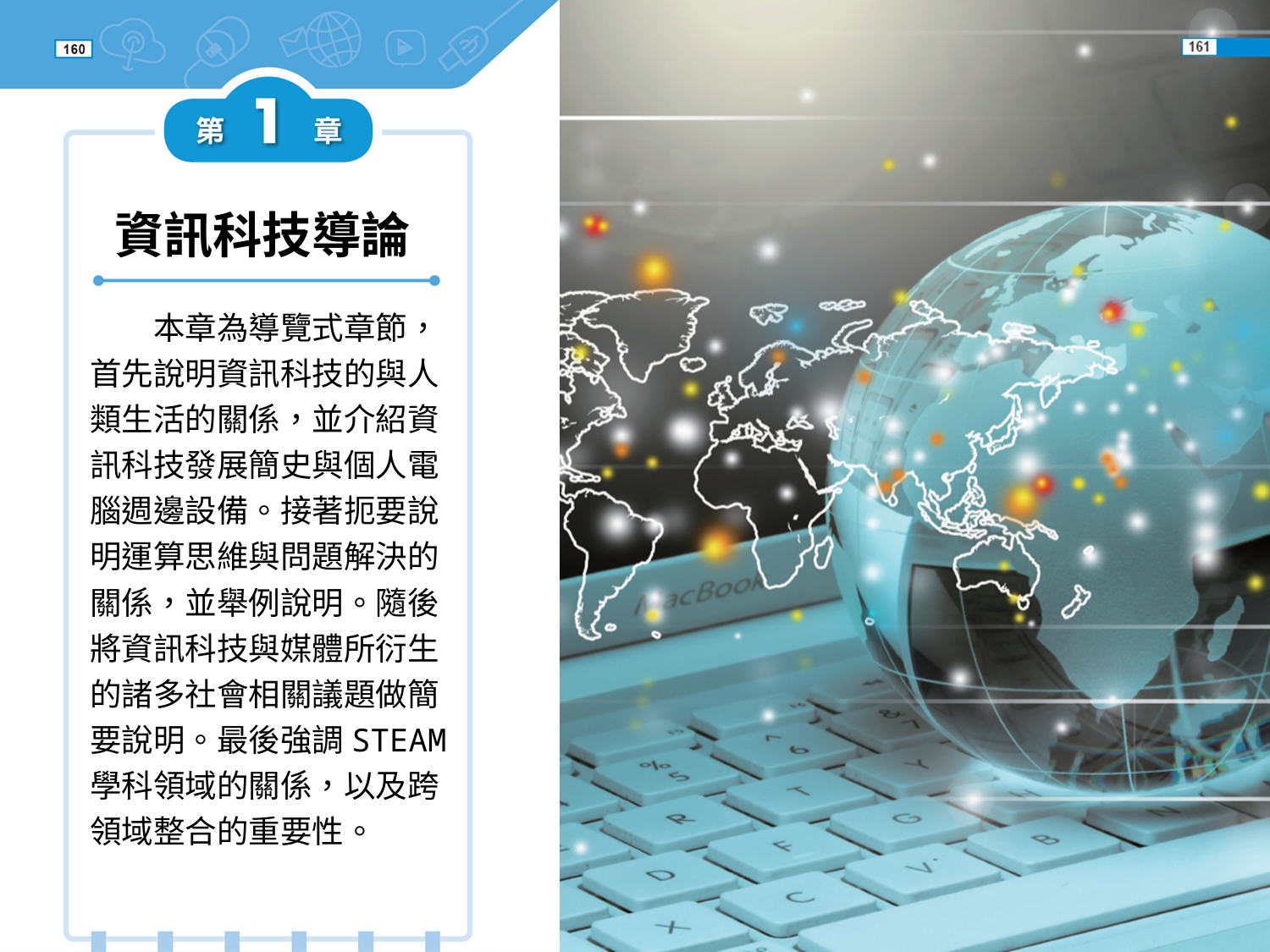

資訊科技導論
　　本章為導覽式章節，首先說明資訊科技的與人類生活的關係，並介紹資訊科技發展簡史與個人電腦週邊設備。接著扼要說明運算思維與問題解決的關係，並舉例說明。隨後將資訊科技與媒體所衍生的諸多社會相關議題做簡要說明。最後強調STEAM學科領域的關係，以及跨領域整合的重要性。